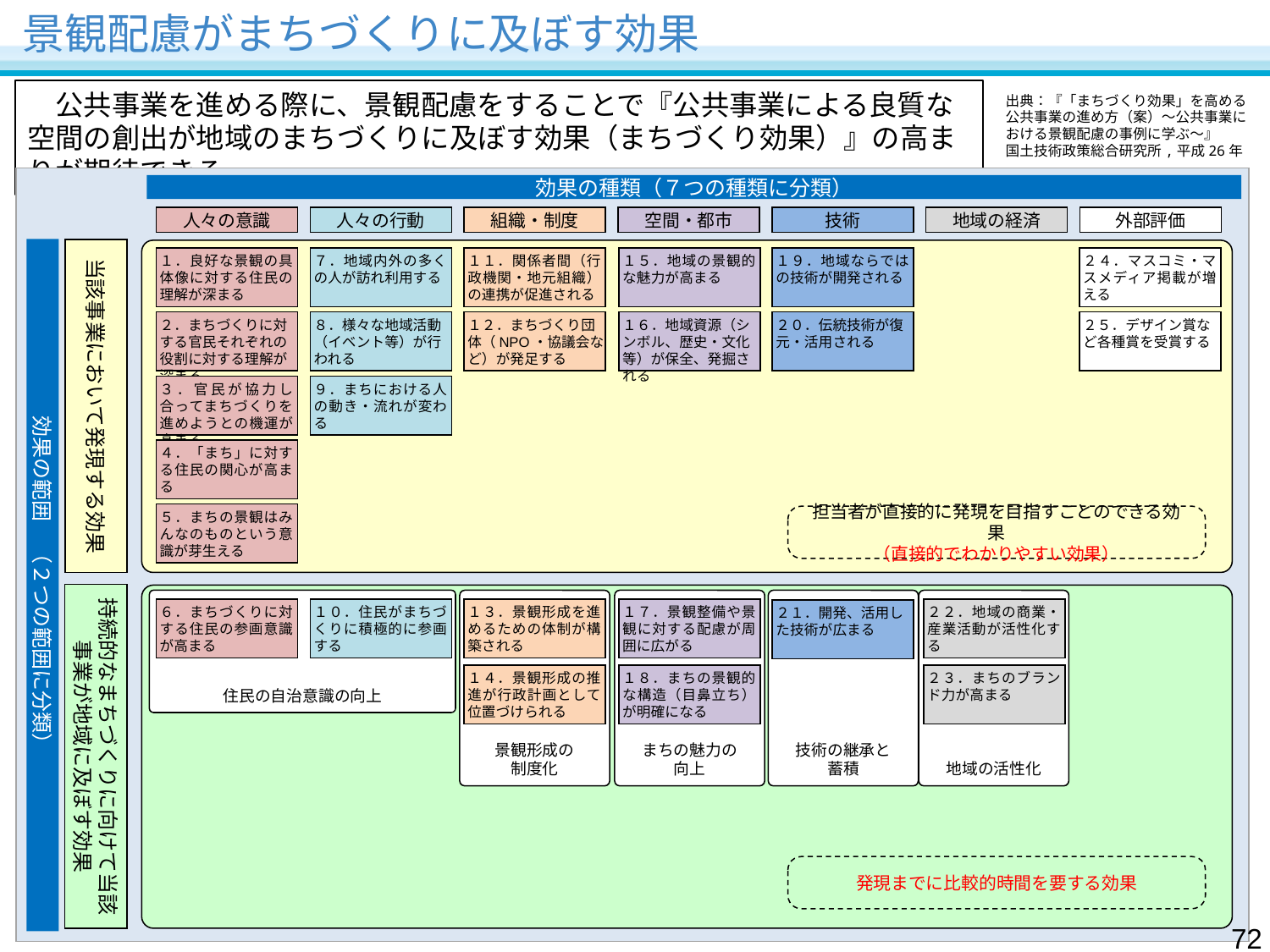

# 景観配慮がまちづくりに及ぼす効果
　公共事業を進める際に、景観配慮をすることで『公共事業による良質な空間の創出が地域のまちづくりに及ぼす効果（まちづくり効果）』の高まりが期待できる。
出典：『「まちづくり効果」を高める公共事業の進め方（案）～公共事業における景観配慮の事例に学ぶ～』
国土技術政策総合研究所,平成26年

効果の種類（７つの種類に分類）
人々の意識
人々の行動
組織・制度
空間・都市
技術
地域の経済
外部評価
効果の範囲　（２つの範囲に分類）
当該事業において発現する効果

１．良好な景観の具体像に対する住民の理解が深まる

７．地域内外の多くの人が訪れ利用する
１１．関係者間（行政機関・地元組織）の連携が促進される
１５．地域の景観的な魅力が高まる
１９．地域ならではの技術が開発される
２４．マスコミ・マスメディア掲載が増える

２．まちづくりに対する官民それぞれの役割に対する理解が深まる

８．様々な地域活動（イベント等）が行われる
１２．まちづくり団体（NPO・協議会など）が発足する
１６．地域資源（シンボル、歴史・文化等）が保全、発掘される
２０．伝統技術が復元・活用される
２５．デザイン賞など各種賞を受賞する

３．官民が協力し合ってまちづくりを進めようとの機運が高まる

９．まちにおける人の動き・流れが変わる

４．「まち」に対する住民の関心が高まる

５．まちの景観はみんなのものという意識が芽生える
担当者が直接的に発現を目指すことのできる効果
（直接的でわかりやすい効果）
持続的なまちづくりに向けて当該事業が地域に及ぼす効果

景観形成の
制度化
まちの魅力の
向上
技術の継承と
蓄積
地域の活性化
住民の自治意識の向上

６．まちづくりに対する住民の参画意識が高まる

１０．住民がまちづくりに積極的に参画する
１３．景観形成を進めるための体制が構築される
１７．景観整備や景観に対する配慮が周囲に広がる
２２．地域の商業・産業活動が活性化する
２１．開発、活用した技術が広まる

１４．景観形成の推進が行政計画として位置づけられる
１８．まちの景観的な構造（目鼻立ち）が明確になる
２３．まちのブランド力が高まる
発現までに比較的時間を要する効果
72